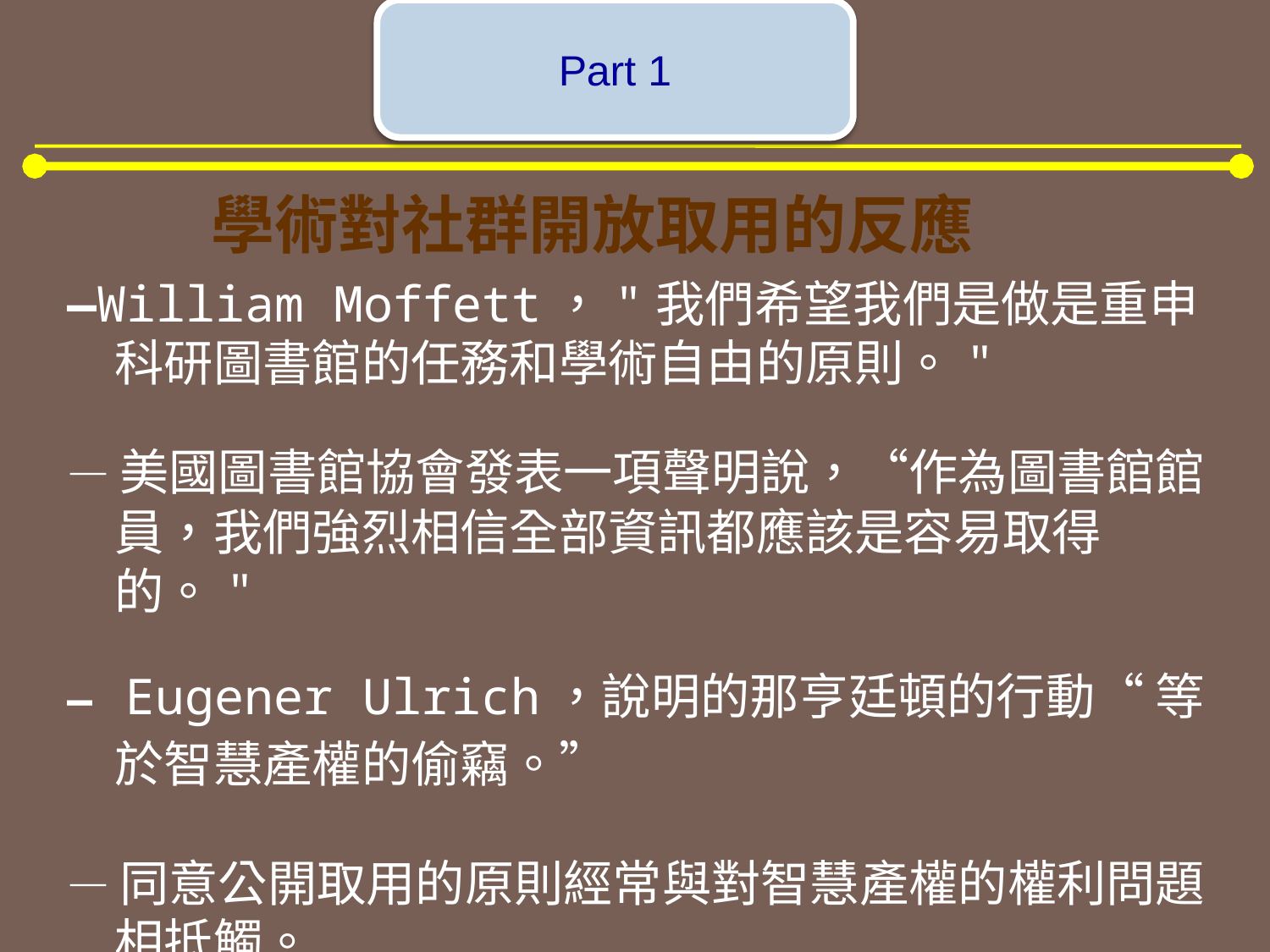

Part 1

學術對社群開放取用的反應
—William Moffett，"我們希望我們是做是重申科研圖書館的任務和學術自由的原則。"

—美國圖書館協會發表一項聲明說，“作為圖書館館員，我們強烈相信全部資訊都應該是容易取得的。"
— Eugener Ulrich，說明的那亨廷頓的行動“ 等於智慧產權的偷竊。”
—同意公開取用的原則經常與對智慧產權的權利問題相抵觸。